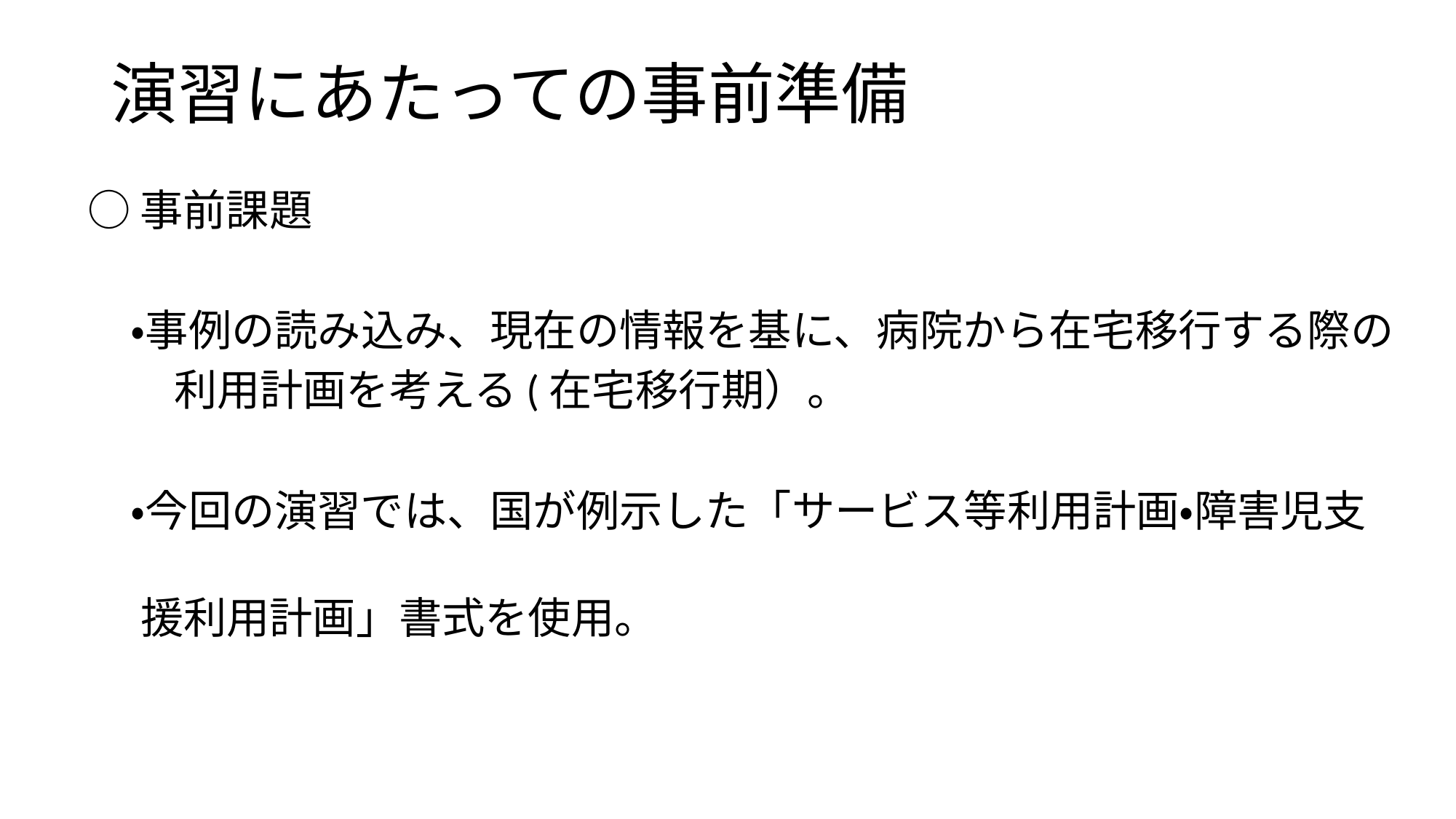

# 演習にあたっての事前準備
○事前課題

　・事例の読み込み、現在の情報を基に、病院から在宅移行する際の
　　利用計画を考える(在宅移行期）。

　・今回の演習では、国が例示した「サービス等利用計画・障害児支
　 援利用計画」書式を使用。